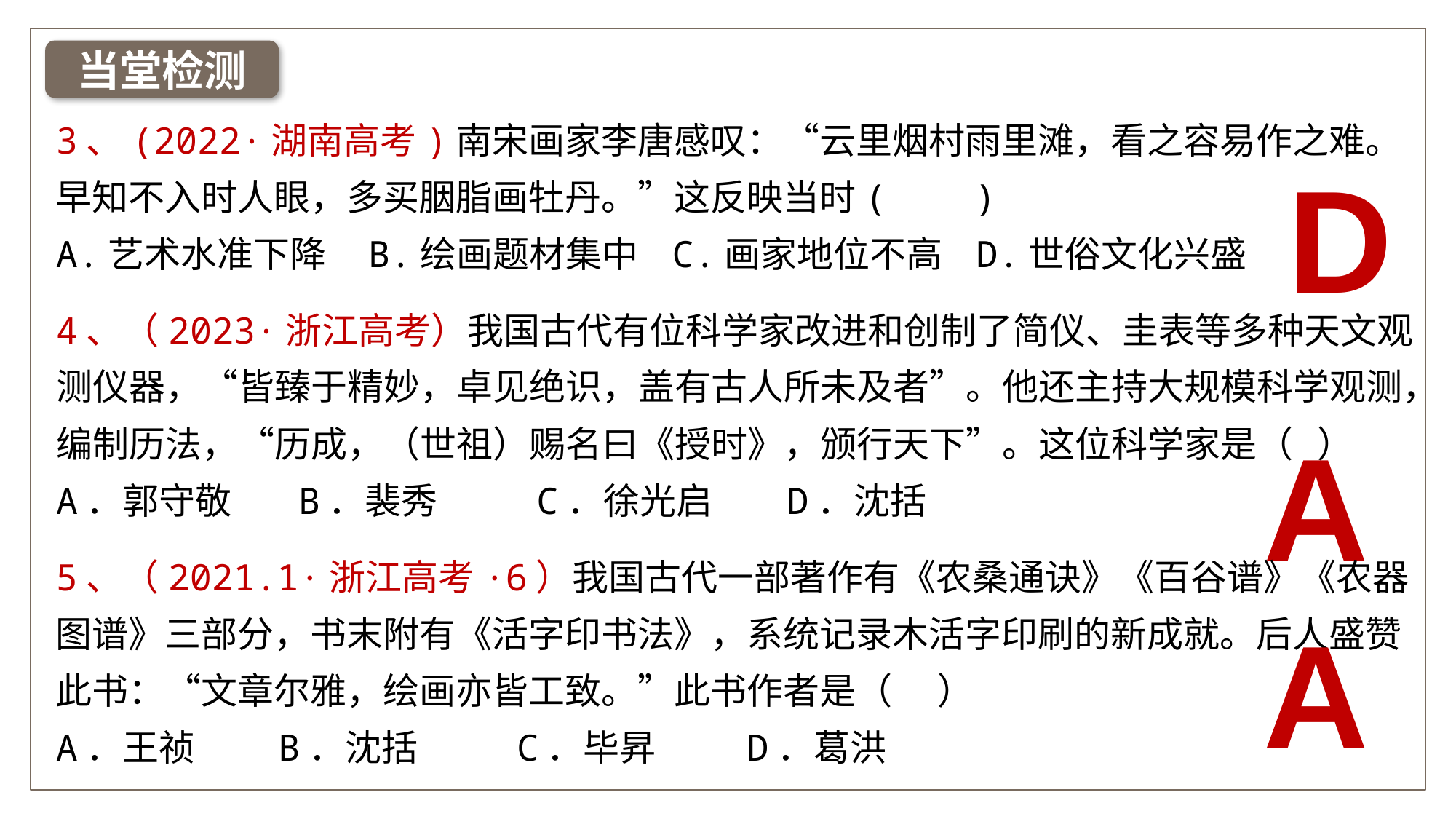

当堂检测
3、(2022·湖南高考)南宋画家李唐感叹：“云里烟村雨里滩，看之容易作之难。早知不入时人眼，多买胭脂画牡丹。”这反映当时(    )
A.艺术水准下降    B.绘画题材集中   C.画家地位不高   D.世俗文化兴盛
D
4、（2023·浙江高考）我国古代有位科学家改进和创制了简仪、圭表等多种天文观测仪器，“皆臻于精妙，卓见绝识，盖有古人所未及者”。他还主持大规模科学观测，编制历法，“历成，（世祖）赐名曰《授时》，颁行天下”。这位科学家是（   ）
A．郭守敬       B．裴秀           C．徐光启        D．沈括
A
5、（2021.1·浙江高考·6）我国古代一部著作有《农桑通诀》《百谷谱》《农器图谱》三部分，书末附有《活字印书法》，系统记录木活字印刷的新成就。后人盛赞此书：“文章尔雅，绘画亦皆工致。”此书作者是（　 ）
A．王祯         B．沈括           C．毕昇          D．葛洪
A